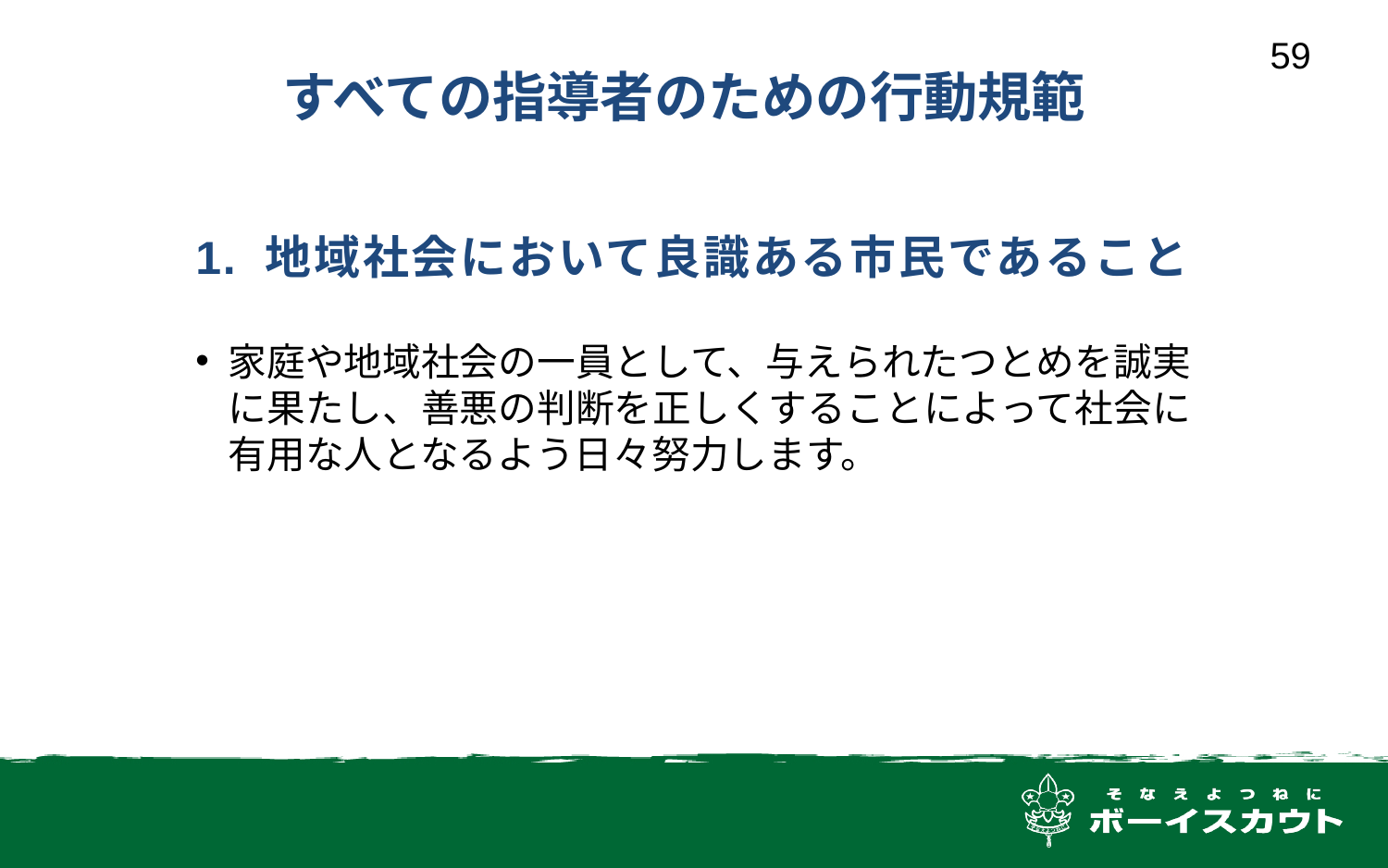

59
すべての指導者のための行動規範
地域社会において良識ある市民であること
家庭や地域社会の一員として、与えられたつとめを誠実に果たし、善悪の判断を正しくすることによって社会に有用な人となるよう日々努力します。